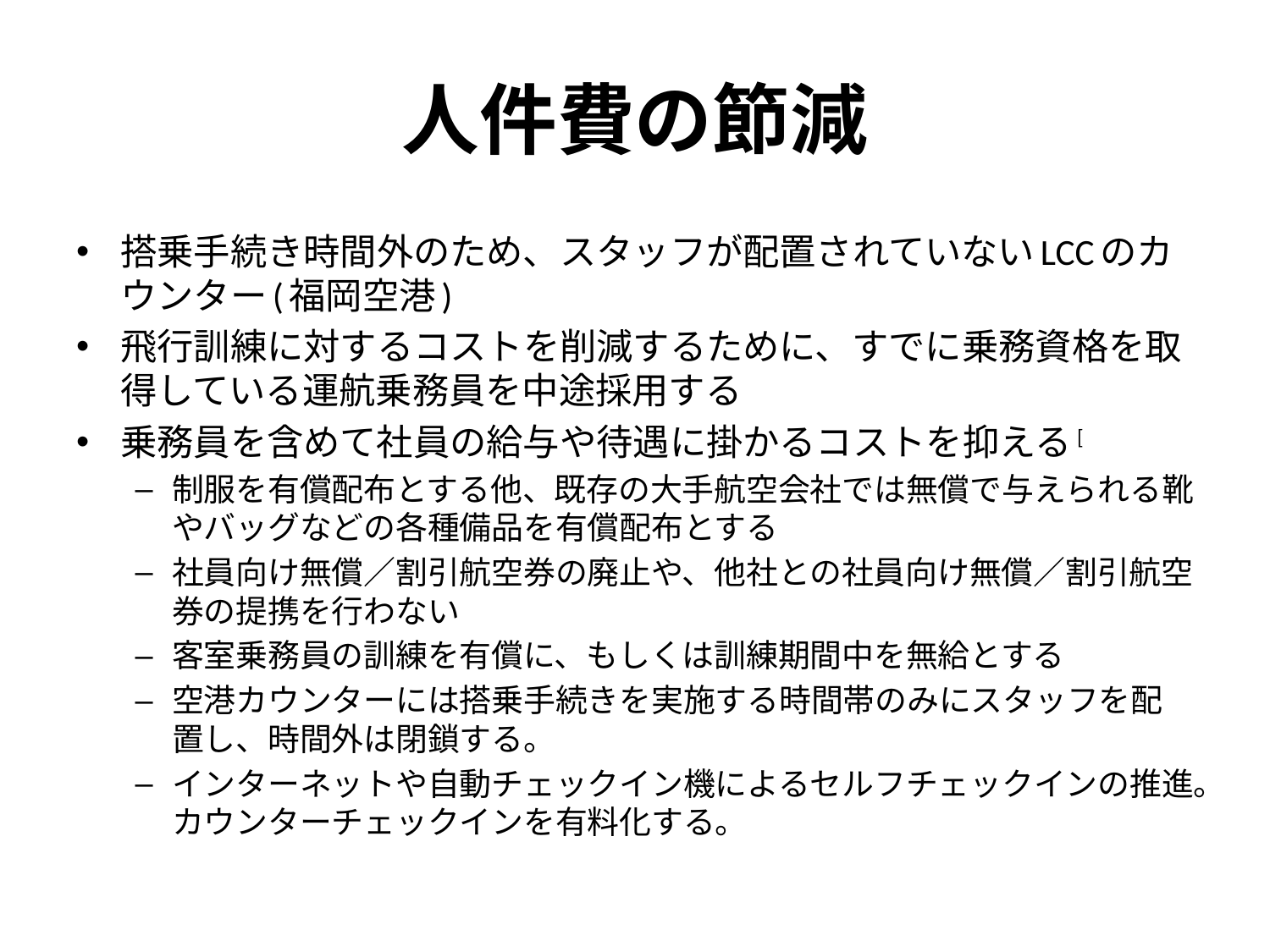

# 人件費の節減
搭乗手続き時間外のため、スタッフが配置されていないLCCのカウンター(福岡空港)
飛行訓練に対するコストを削減するために、すでに乗務資格を取得している運航乗務員を中途採用する
乗務員を含めて社員の給与や待遇に掛かるコストを抑える[
制服を有償配布とする他、既存の大手航空会社では無償で与えられる靴やバッグなどの各種備品を有償配布とする
社員向け無償／割引航空券の廃止や、他社との社員向け無償／割引航空券の提携を行わない
客室乗務員の訓練を有償に、もしくは訓練期間中を無給とする
空港カウンターには搭乗手続きを実施する時間帯のみにスタッフを配置し、時間外は閉鎖する。
インターネットや自動チェックイン機によるセルフチェックインの推進。カウンターチェックインを有料化する。